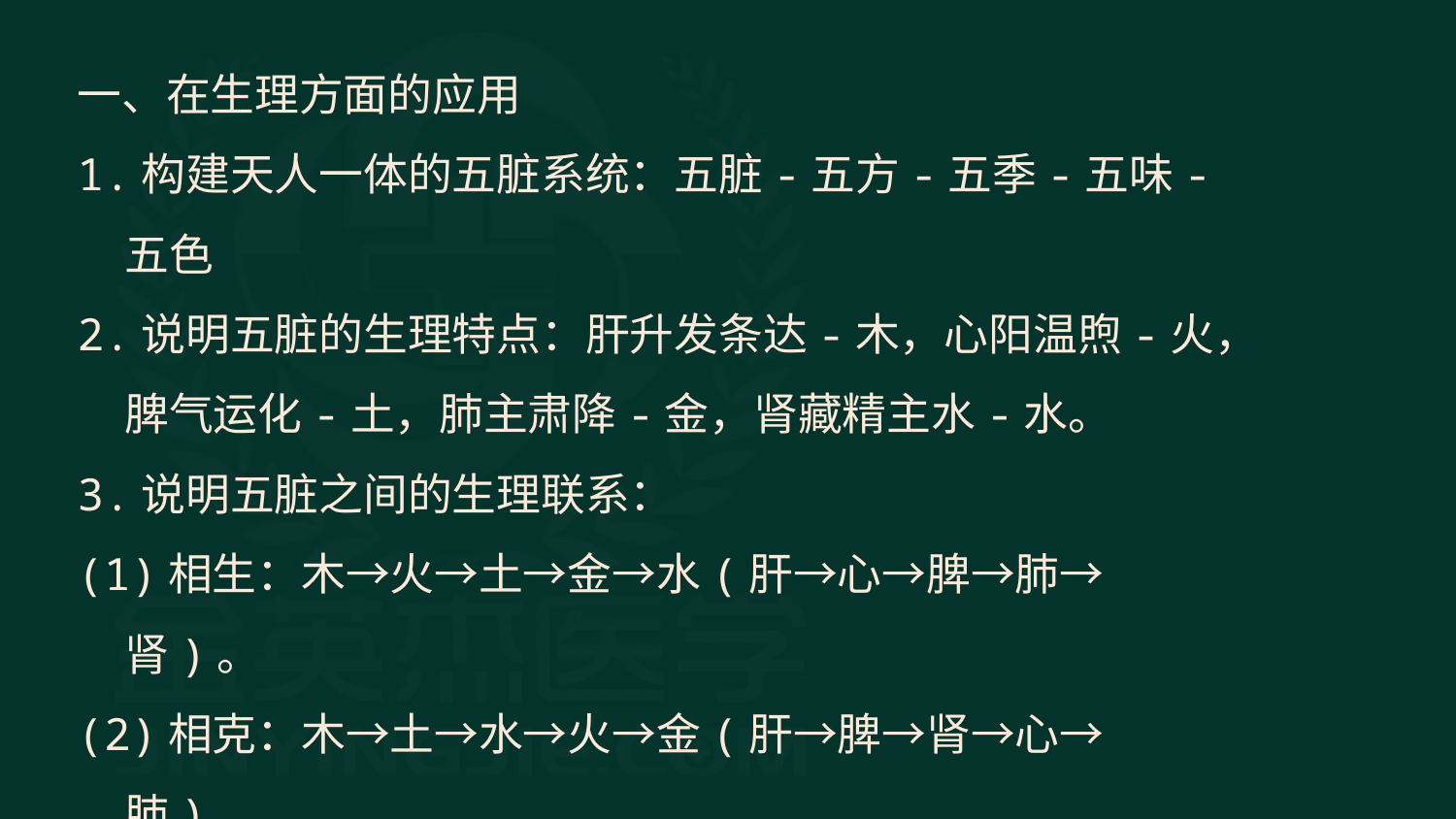

一、在生理方面的应用
1.构建天人一体的五脏系统：五脏-五方-五季-五味-五色
2.说明五脏的生理特点：肝升发条达-木，心阳温煦-火，脾气运化-土，肺主肃降-金，肾藏精主水-水。
3.说明五脏之间的生理联系：
(1)相生：木→火→土→金→水(肝→心→脾→肺→肾)。
(2)相克：木→土→水→火→金(肝→脾→肾→心→肺)。